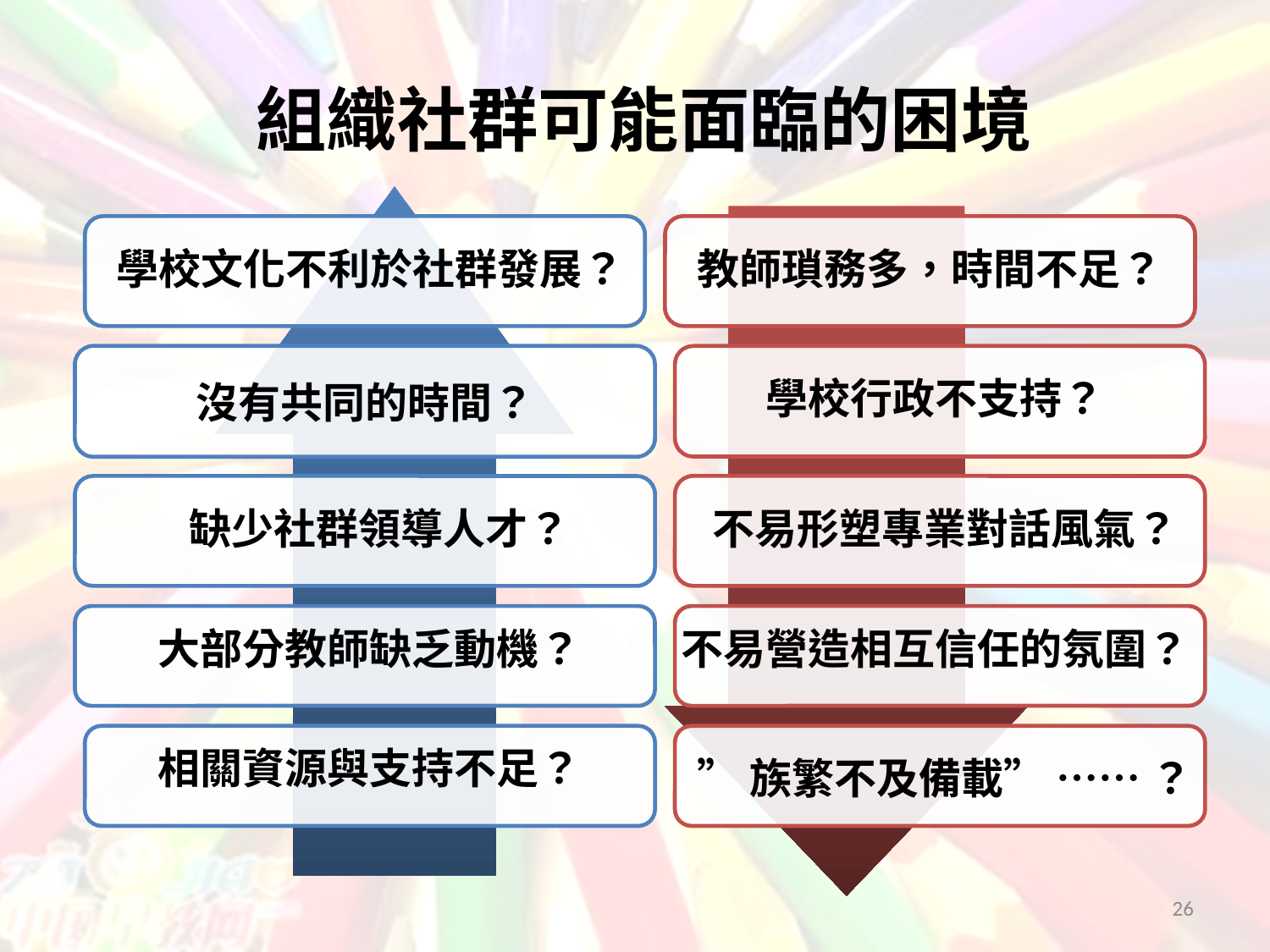

組織社群可能面臨的困境

學校文化不利於社群發展？
教師瑣務多，時間不足？
沒有共同的時間？

學校行政不支持？

缺少社群領導人才？
不易形塑專業對話風氣？

大部分教師缺乏動機？
不易營造相互信任的氛圍？

相關資源與支持不足？
”族繁不及備載” …… ？
26